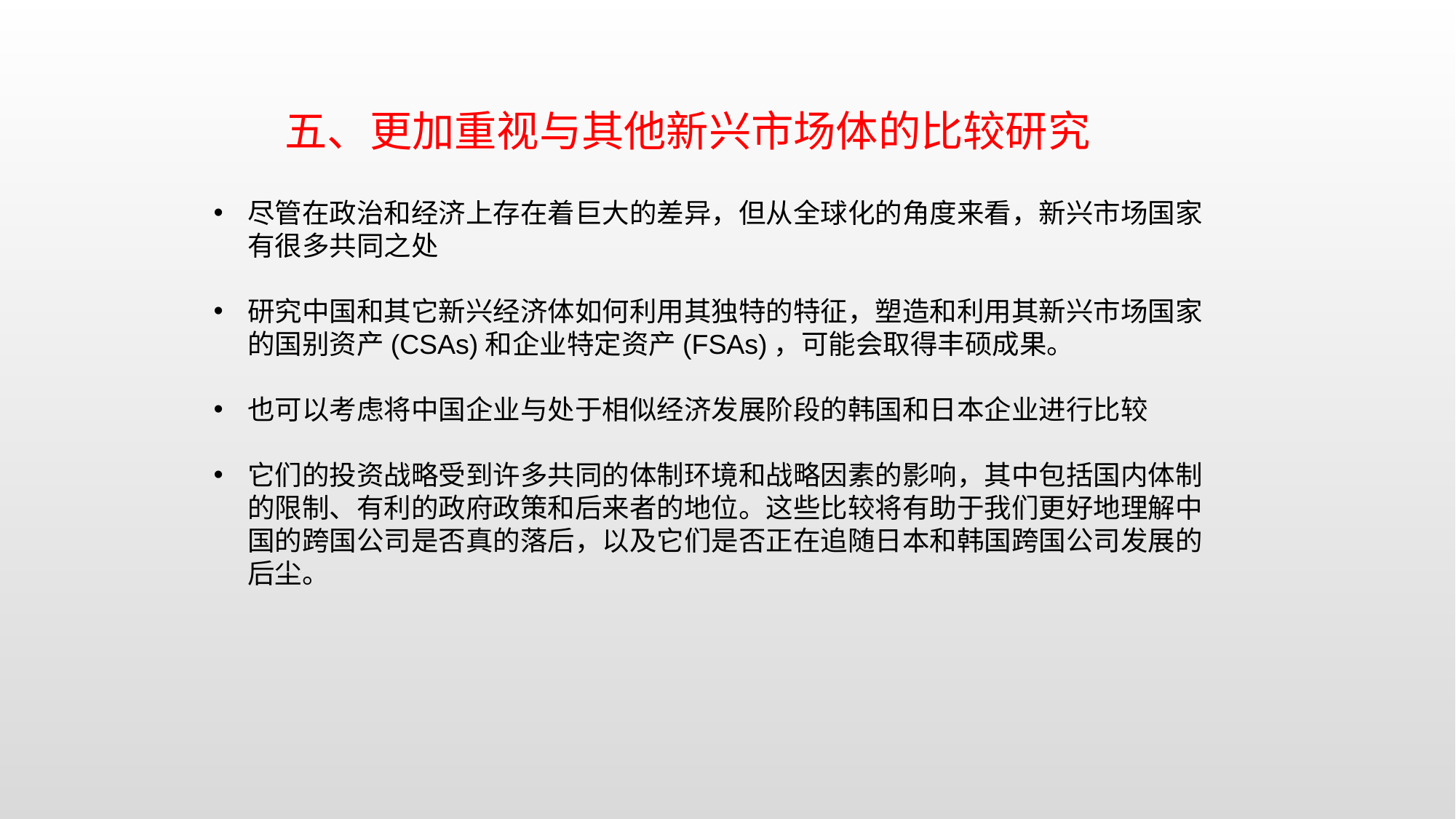

五、更加重视与其他新兴市场体的比较研究
尽管在政治和经济上存在着巨大的差异，但从全球化的角度来看，新兴市场国家有很多共同之处

研究中国和其它新兴经济体如何利用其独特的特征，塑造和利用其新兴市场国家的国别资产(CSAs)和企业特定资产(FSAs)，可能会取得丰硕成果。

也可以考虑将中国企业与处于相似经济发展阶段的韩国和日本企业进行比较

它们的投资战略受到许多共同的体制环境和战略因素的影响，其中包括国内体制的限制、有利的政府政策和后来者的地位。这些比较将有助于我们更好地理解中国的跨国公司是否真的落后，以及它们是否正在追随日本和韩国跨国公司发展的后尘。